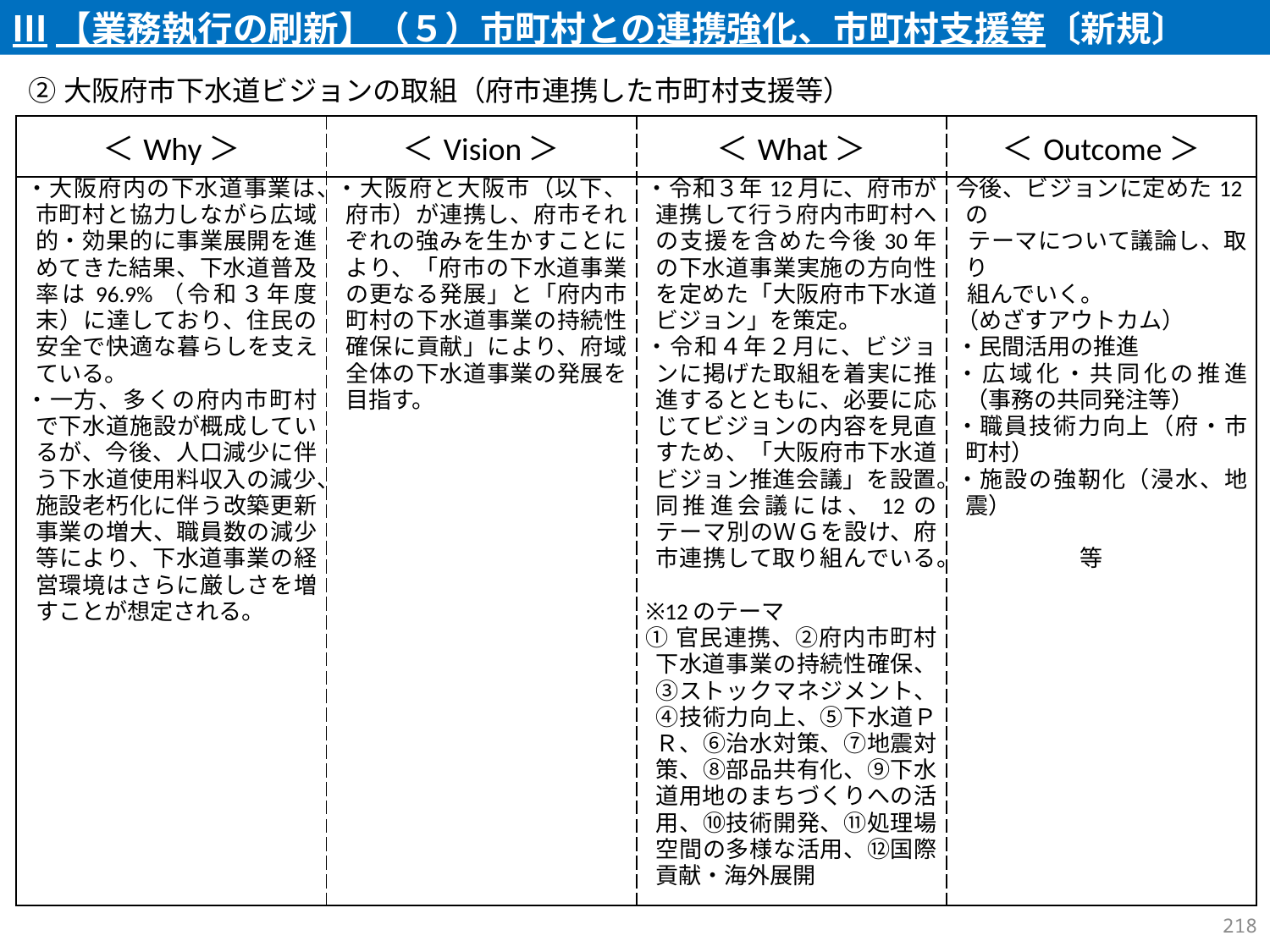

Ⅲ【業務執行の刷新】（５）市町村との連携強化、市町村支援等〔新規〕
②大阪府市下水道ビジョンの取組（府市連携した市町村支援等）
| ＜Why＞ | ＜Vision＞ | ＜What＞ | ＜Outcome＞ |
| --- | --- | --- | --- |
| ・大阪府内の下水道事業は、市町村と協力しながら広域的・効果的に事業展開を進めてきた結果、下水道普及率は96.9%（令和３年度末）に達しており、住民の安全で快適な暮らしを支えている。 ・一方、多くの府内市町村で下水道施設が概成しているが、今後、人口減少に伴う下水道使用料収入の減少、施設老朽化に伴う改築更新事業の増大、職員数の減少等により、下水道事業の経営環境はさらに厳しさを増すことが想定される。 | ・大阪府と大阪市（以下、府市）が連携し、府市それぞれの強みを生かすことにより、「府市の下水道事業の更なる発展」と「府内市町村の下水道事業の持続性確保に貢献」により、府域全体の下水道事業の発展を目指す。 | ・令和３年12月に、府市が連携して行う府内市町村への支援を含めた今後30年の下水道事業実施の方向性を定めた「大阪府市下水道ビジョン」を策定。 ・令和４年２月に、ビジョンに掲げた取組を着実に推進するとともに、必要に応じてビジョンの内容を見直すため、「大阪府市下水道ビジョン推進会議」を設置。同推進会議には、12のテーマ別のＷＧを設け、府市連携して取り組んでいる。 ※12のテーマ ①官民連携、②府内市町村下水道事業の持続性確保、③ストックマネジメント、④技術力向上、⑤下水道ＰＲ、⑥治水対策、⑦地震対策、⑧部品共有化、⑨下水道用地のまちづくりへの活用、⑩技術開発、⑪処理場空間の多様な活用、⑫国際貢献・海外展開 | 今後、ビジョンに定めた12の テーマについて議論し、取り 組んでいく。 （めざすアウトカム） ・民間活用の推進 ・広域化・共同化の推進（事務の共同発注等） ・職員技術力向上（府・市町村） ・施設の強靭化（浸水、地震） 　　　　　　　 　　　　　　　　　等 |
218